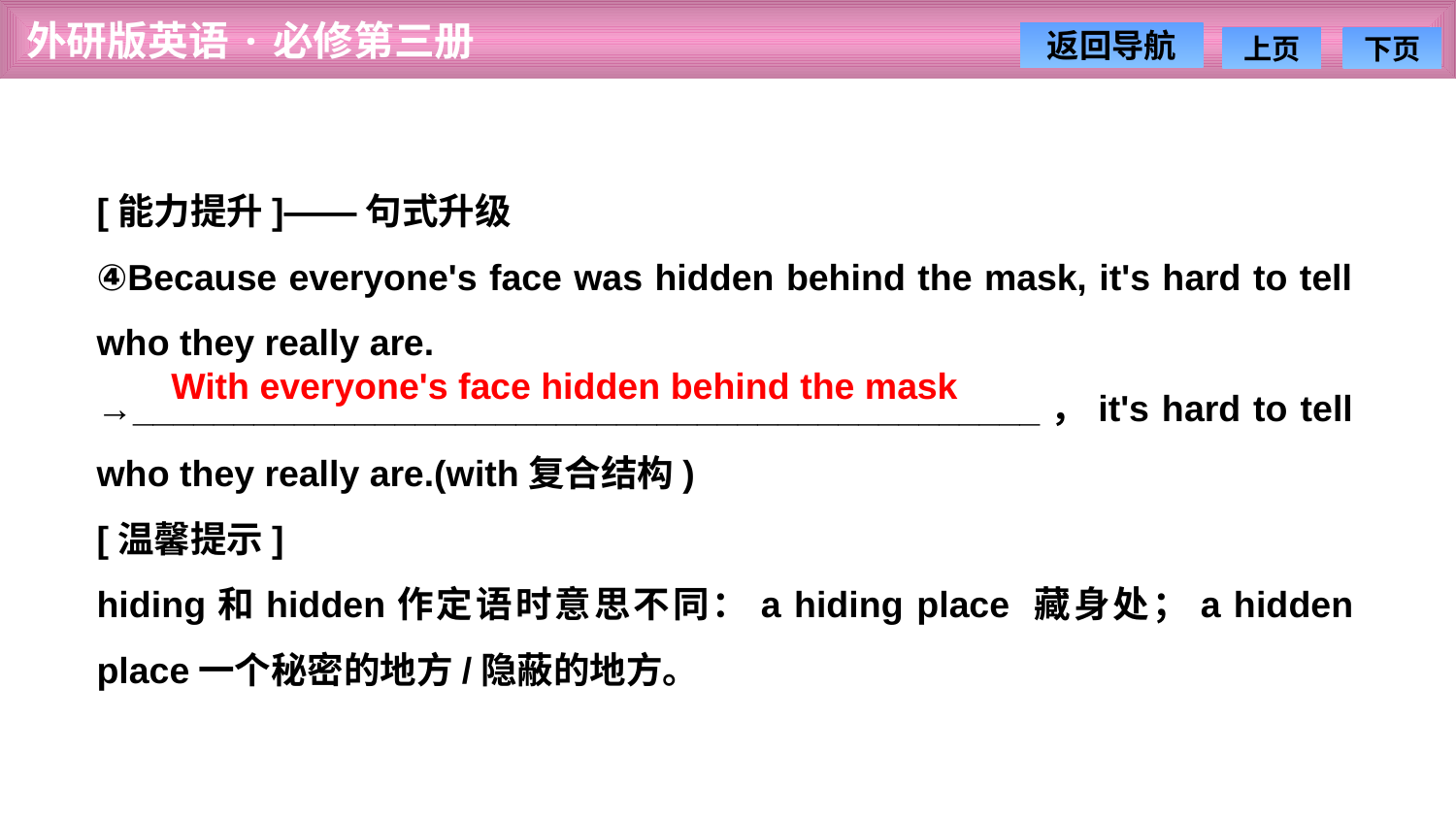

[能力提升]——句式升级
④Because everyone's face was hidden behind the mask, it's hard to tell who they really are.
→_____________________________________________，it's hard to tell who they really are.(with复合结构)
[温馨提示]
hiding和hidden作定语时意思不同：a hiding place 藏身处；a hidden place一个秘密的地方/隐蔽的地方。
With everyone's face hidden behind the mask